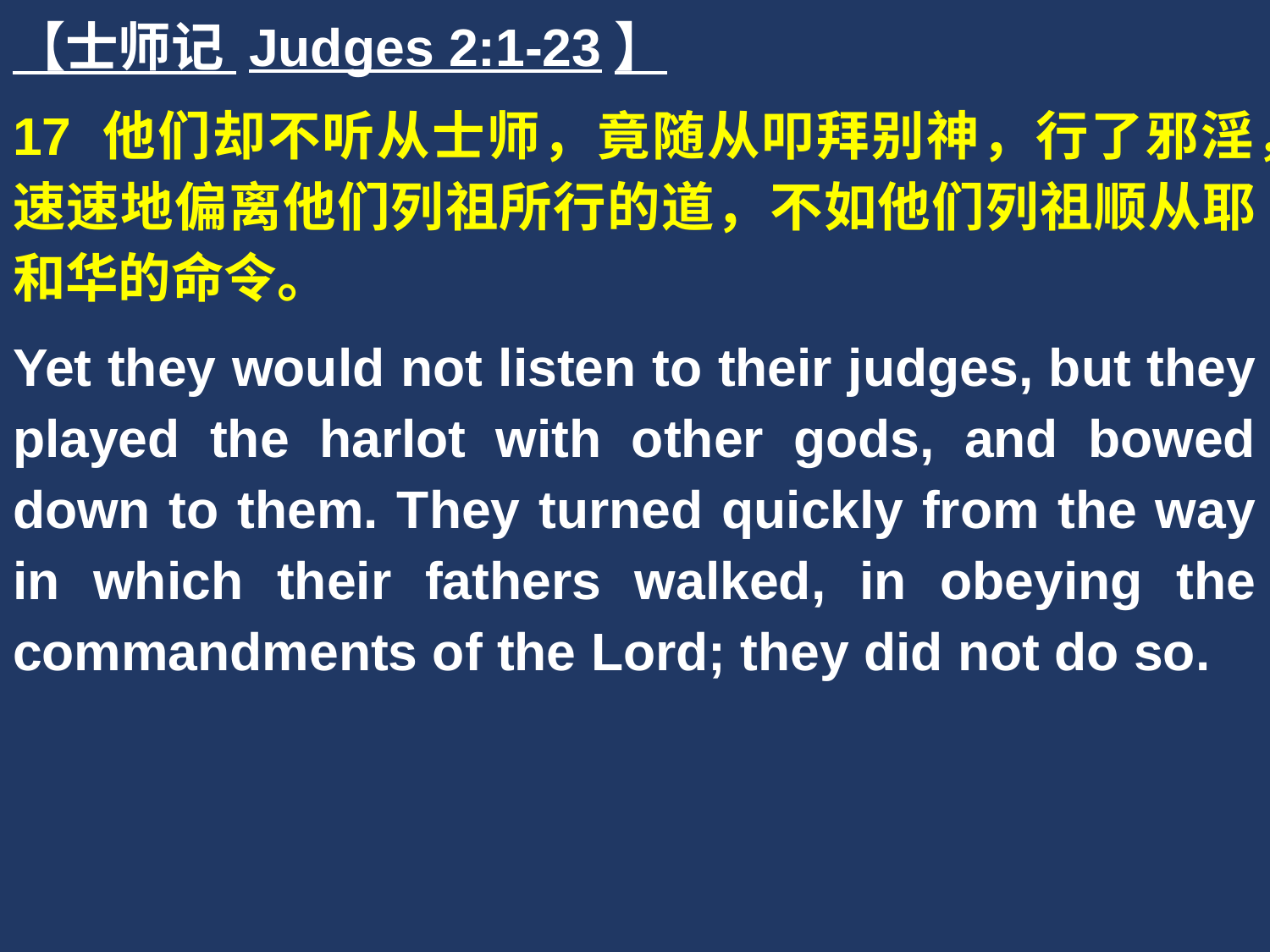

【士师记 Judges 2:1-23】
17 他们却不听从士师，竟随从叩拜别神，行了邪淫，速速地偏离他们列祖所行的道，不如他们列祖顺从耶和华的命令。
Yet they would not listen to their judges, but they played the harlot with other gods, and bowed down to them. They turned quickly from the way in which their fathers walked, in obeying the commandments of the Lord; they did not do so.